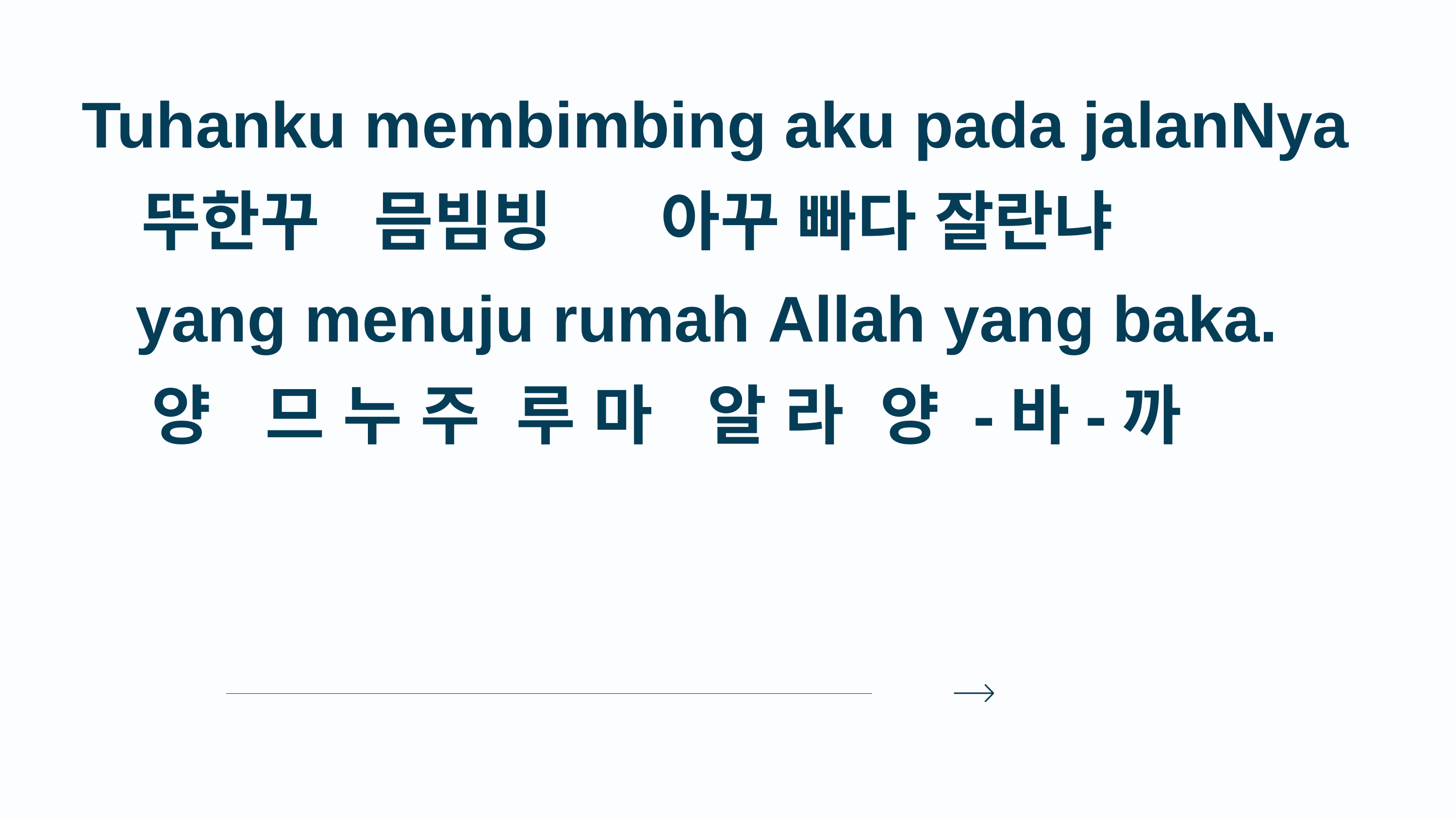

Tuhanku membimbing aku pada jalanNya
   뚜한꾸   믐빔빙      아꾸 빠다 잘란냐
   yang menuju rumah Allah yang baka.
   양   므 누 주  루 마   알 라  양 -바-까